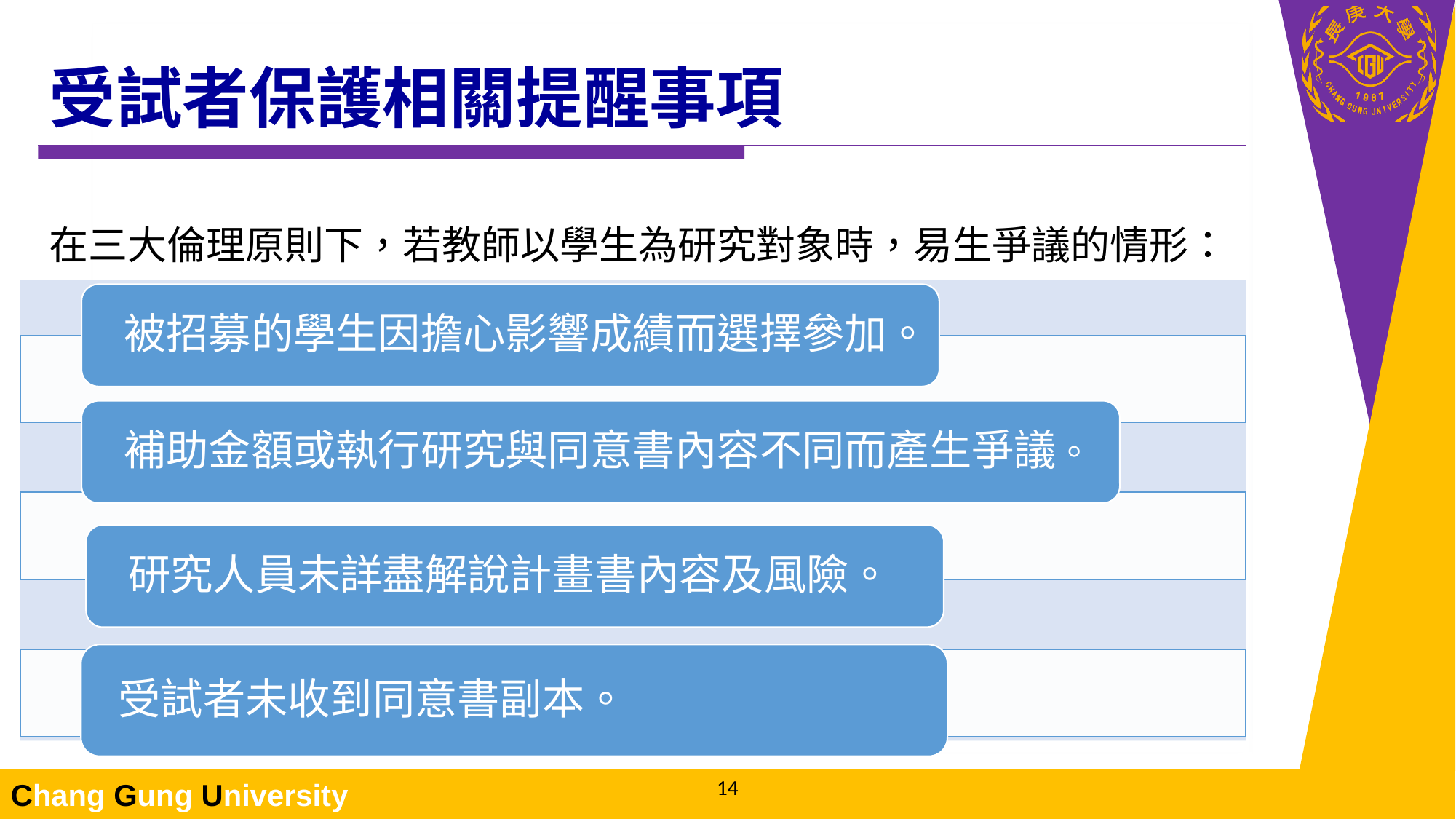

# 受試者保護相關提醒事項

在三大倫理原則下，若教師以學生為研究對象時，易生爭議的情形：

被招募的學生因擔心影響成績而選擇參加。
補助金額或執行研究與同意書內容不同而產生爭議。
研究人員未詳盡解說計畫書內容及風險。

受試者未收到同意書副本。
14